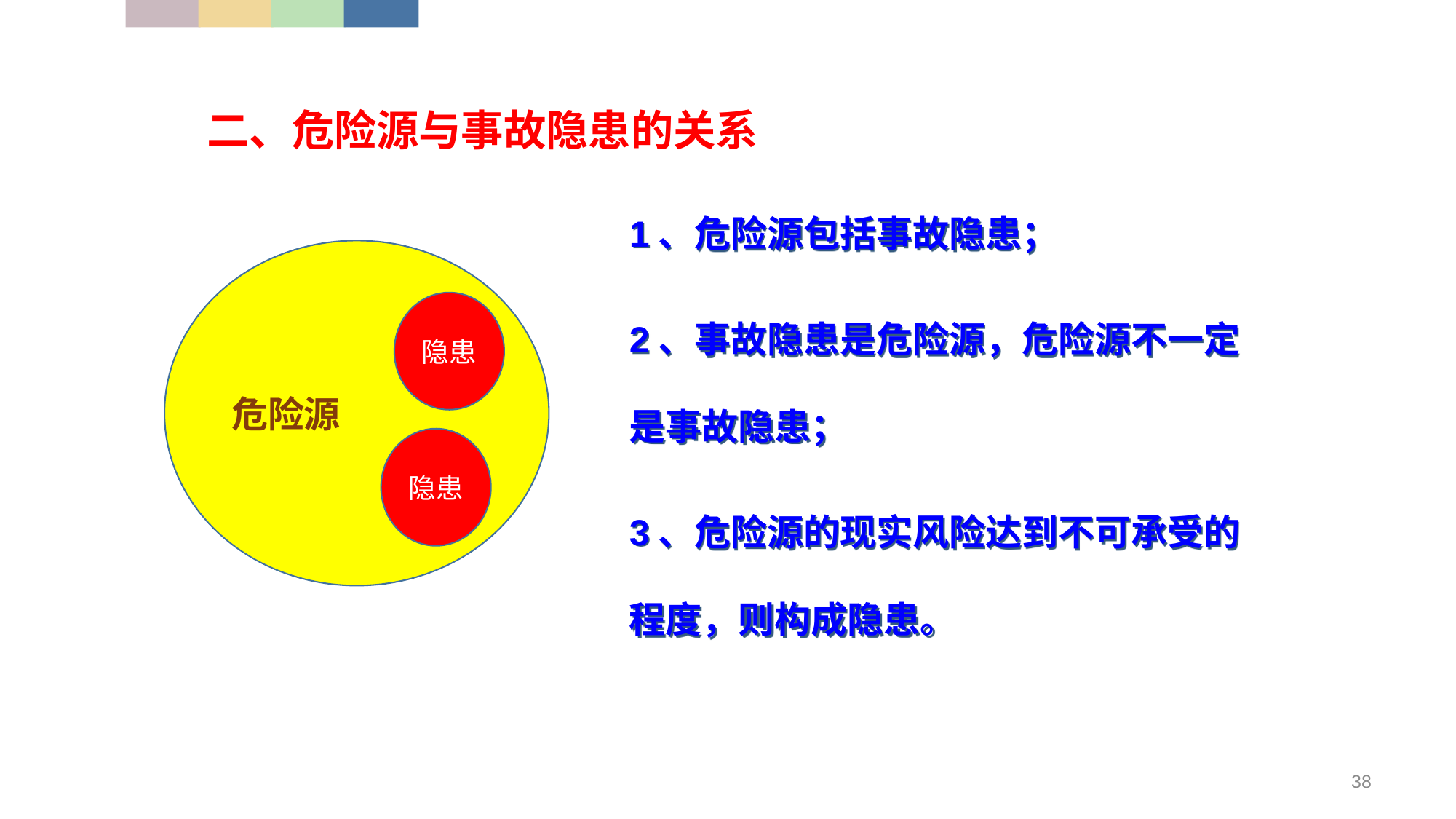

二、危险源与事故隐患的关系
1、危险源包括事故隐患；
2、事故隐患是危险源，危险源不一定是事故隐患；
3、危险源的现实风险达到不可承受的程度，则构成隐患。
危险源
隐患
隐患
38